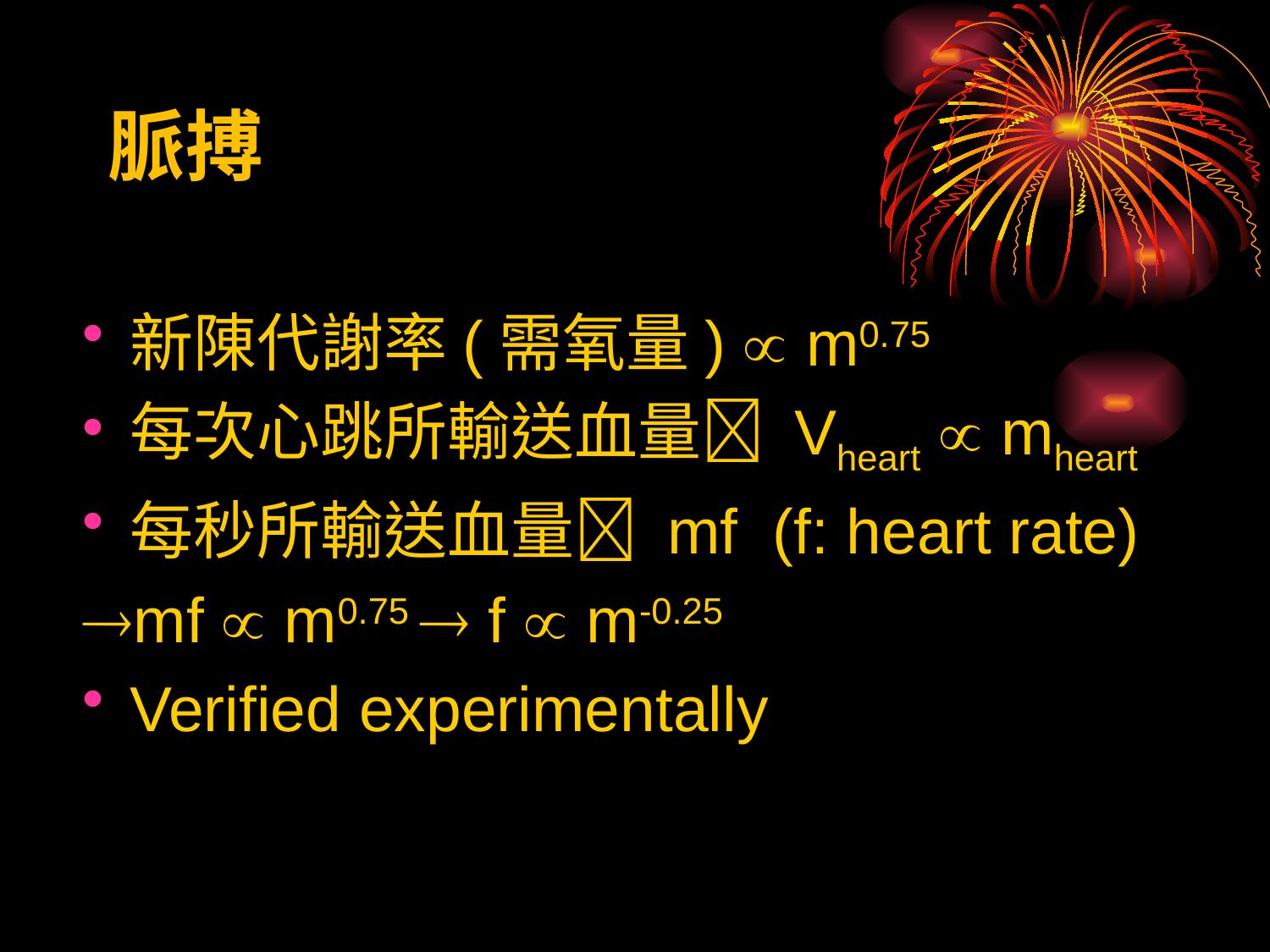

# 脈搏
新陳代謝率(需氧量) ∝ m0.75
每次心跳所輸送血量∝ Vheart ∝ mheart
每秒所輸送血量∝ mf  (f: heart rate)
→mf ∝ m0.75 → f ∝ m-0.25
Verified experimentally